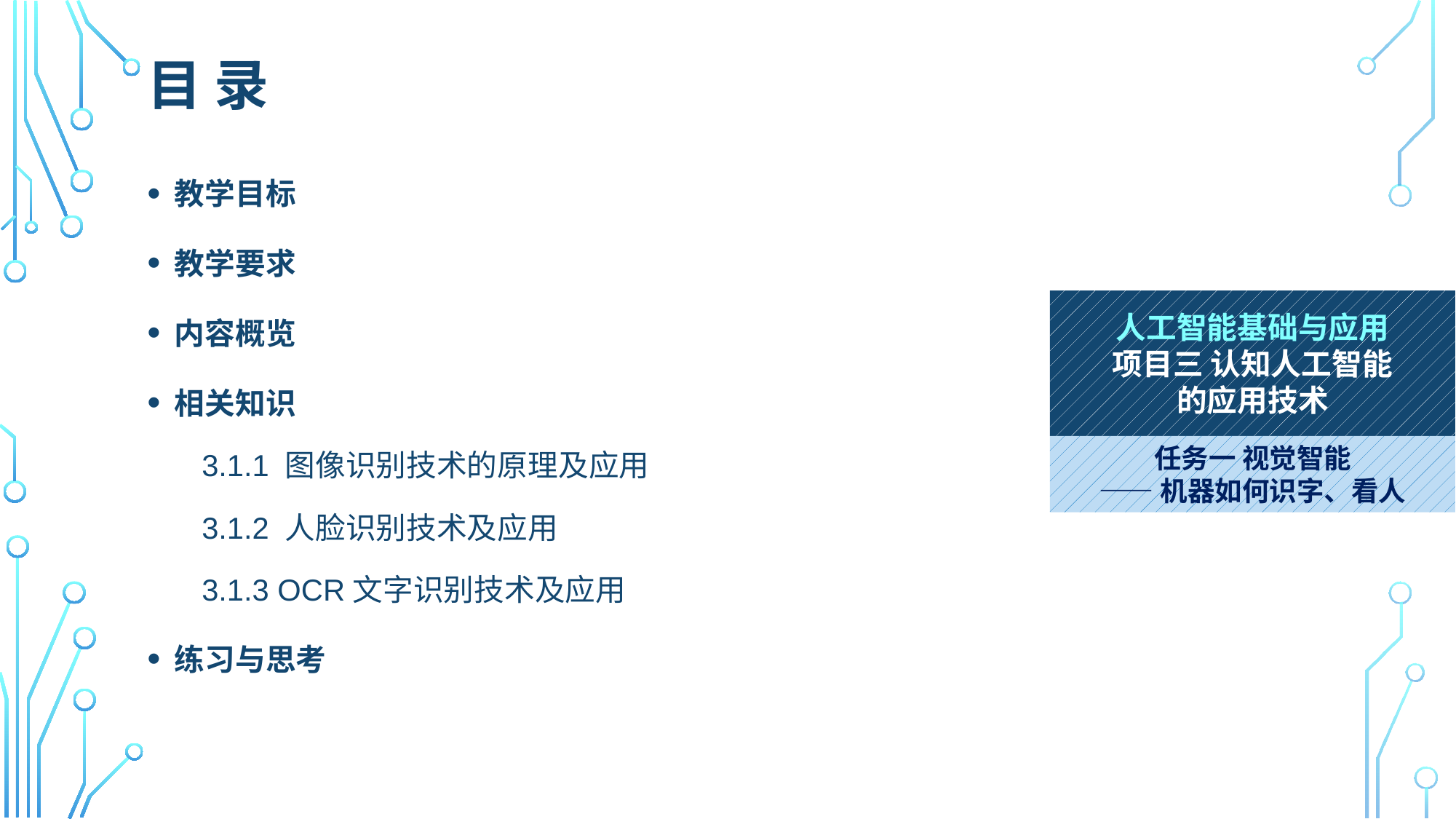

# 目 录
教学目标
教学要求
内容概览
相关知识
3.1.1 图像识别技术的原理及应用
3.1.2 人脸识别技术及应用
3.1.3 OCR文字识别技术及应用
练习与思考
人工智能基础与应用
项目三 认知人工智能
的应用技术
任务一 视觉智能
——机器如何识字、看人